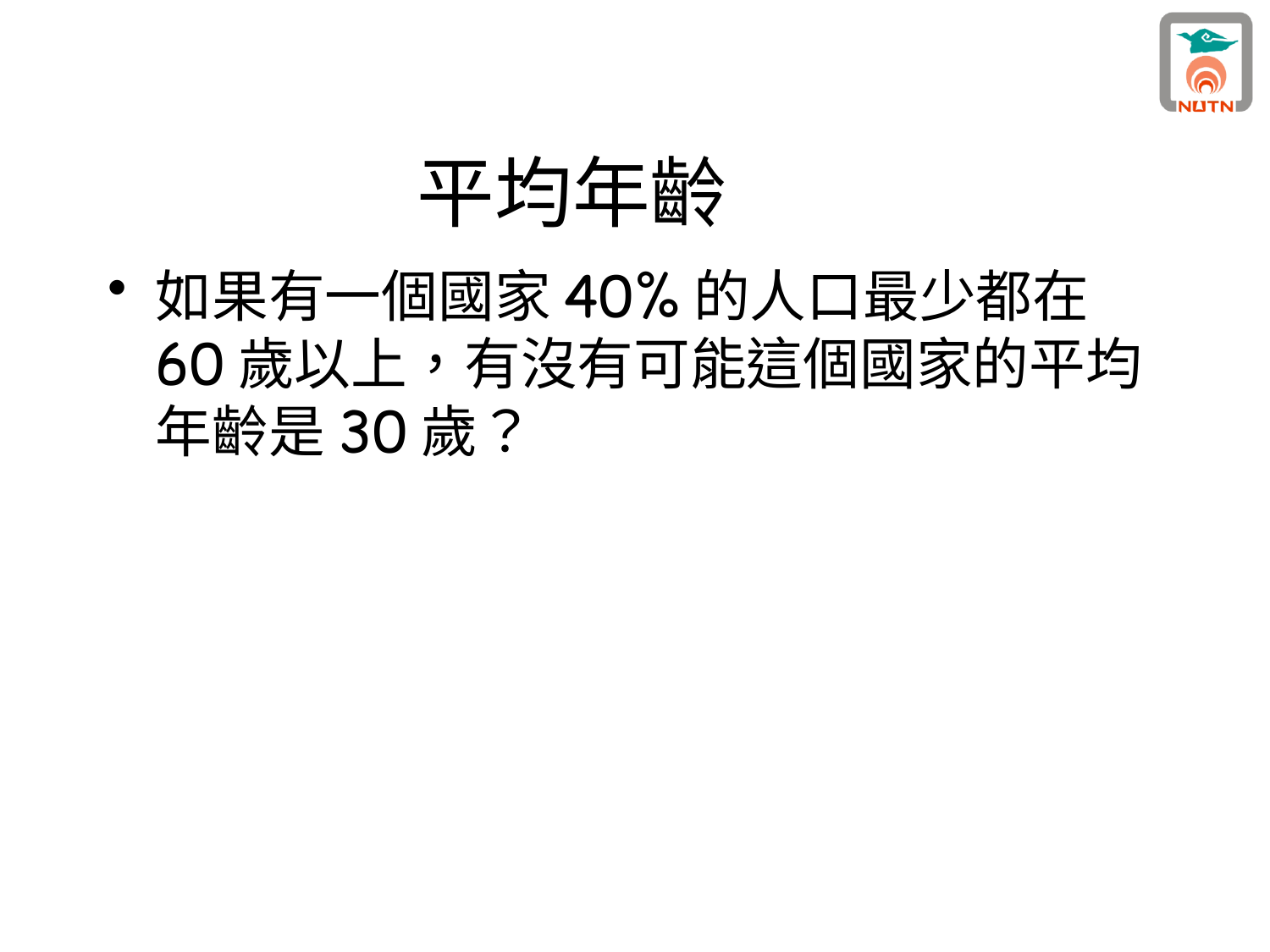

# 平均年齡
如果有一個國家40%的人口最少都在60歲以上，有沒有可能這個國家的平均年齡是30歲？